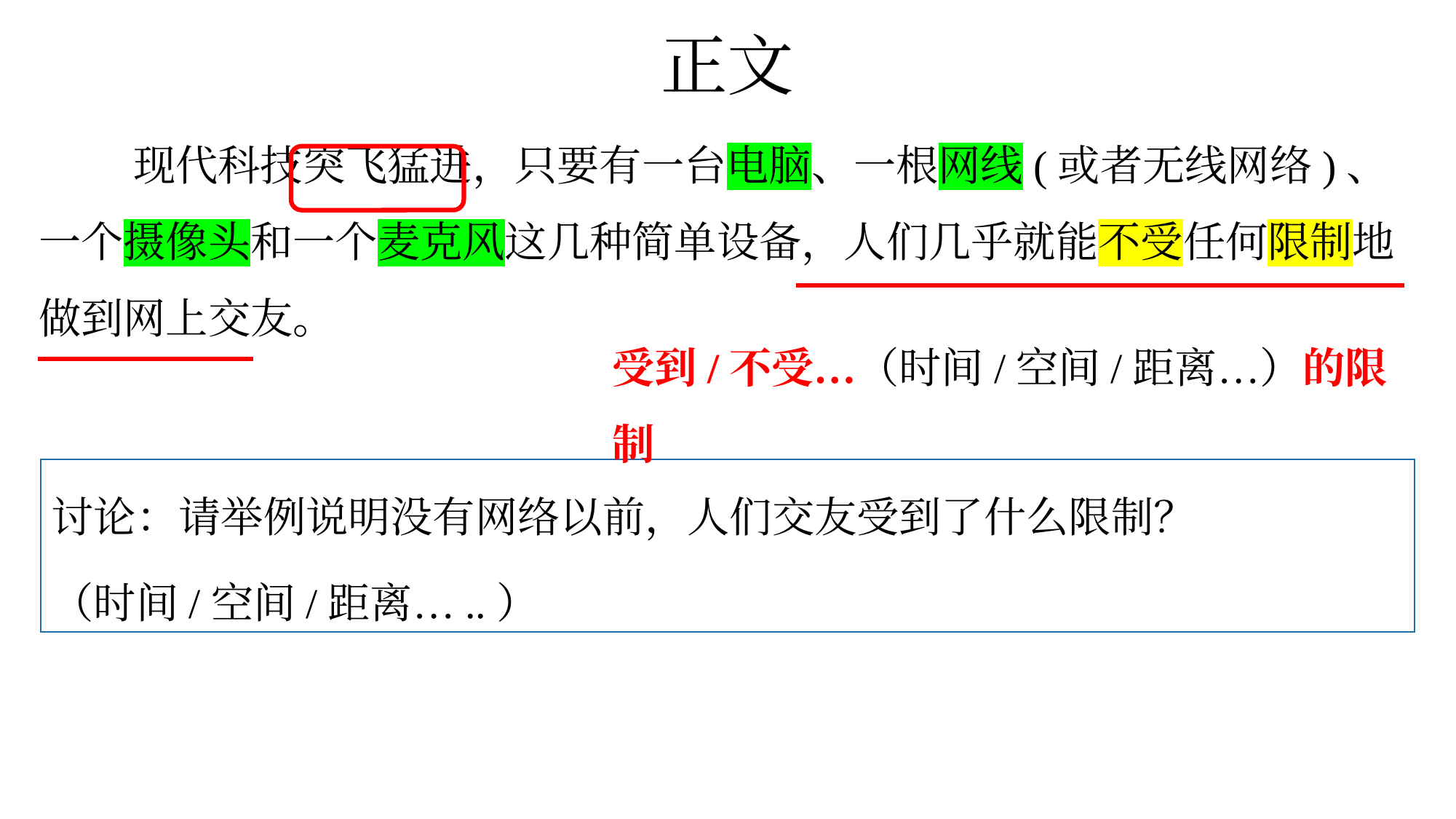

# 正文

        现代科技突飞猛进，只要有一台电脑、一根网线(或者无线网络)、一个摄像头和一个麦克风这几种简单设备，人们几乎就能不受任何限制地做到网上交友。

受到/不受…（时间/空间/距离…）的限制
讨论：请举例说明没有网络以前，人们交友受到了什么限制？
（时间/空间/距离…..）